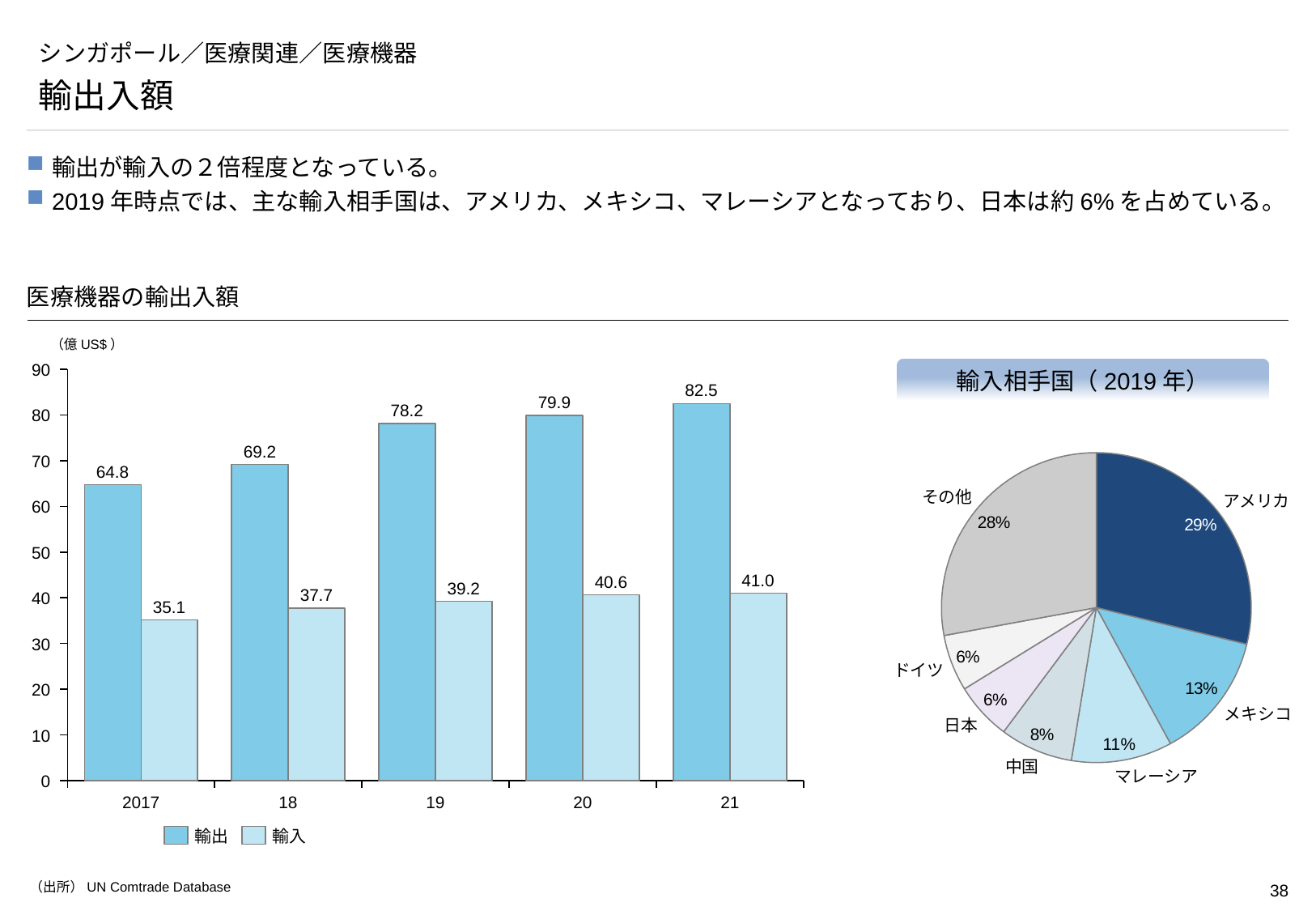

# シンガポール／医療関連／医療機器
輸出入額
輸出が輸入の２倍程度となっている。
2019年時点では、主な輸入相手国は、アメリカ、メキシコ、マレーシアとなっており、日本は約6%を占めている。
医療機器の輸出入額
（億US$）

### Chart

| Category |  |  |
|---|---|---|
輸入相手国（2019年）
90
82.5
79.9
78.2
80
69.2

### Chart

| Category |  |
|---|---|
70
64.8
その他
アメリカ
60
50
41.0
40.6
39.2
37.7
40
35.1
30
ドイツ
20
メキシコ
日本
10
中国
マレーシア
0
2017
18
19
20
21
輸出
輸入

（出所）UN Comtrade Database